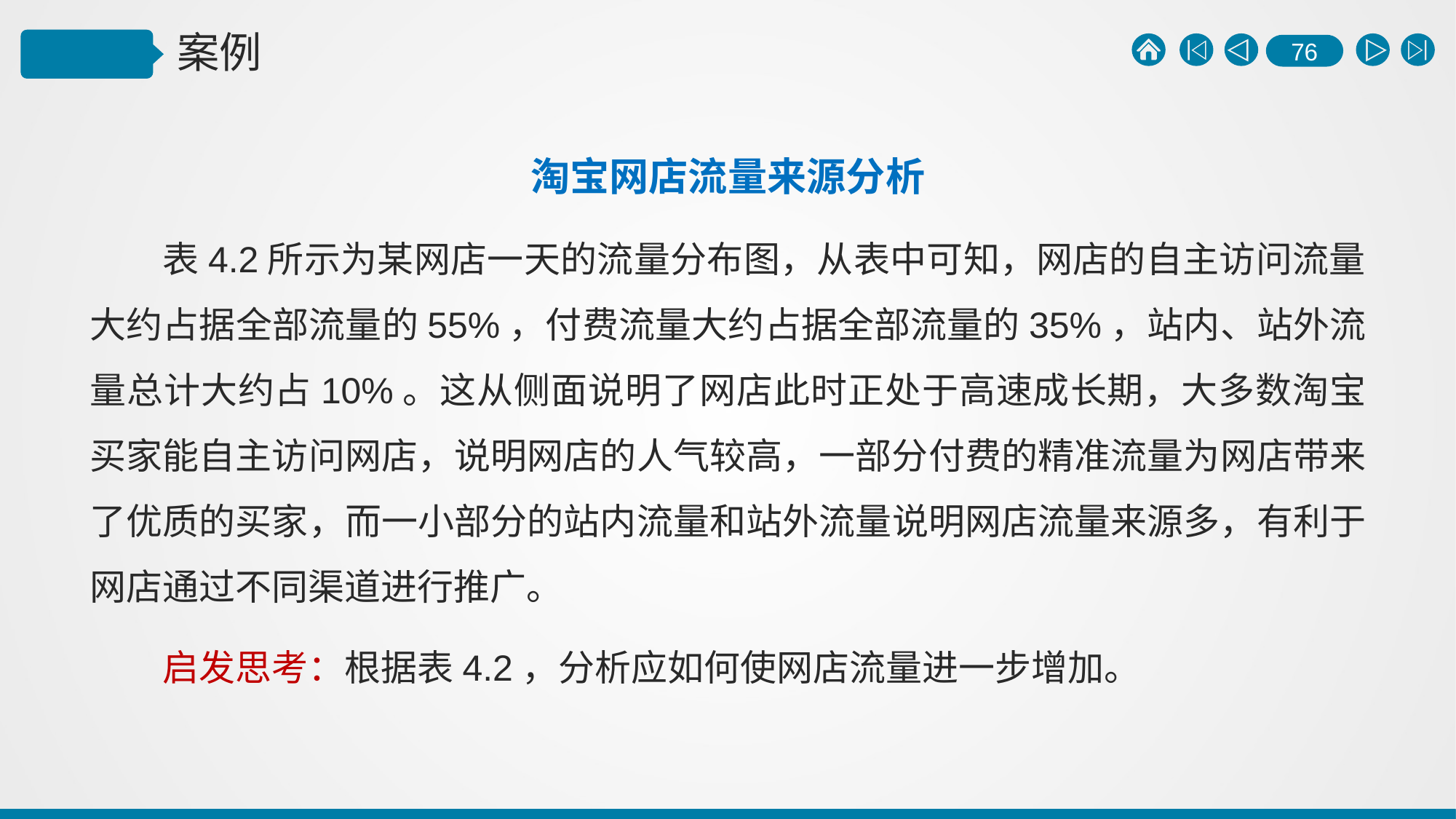

淘宝网店流量来源分析
表4.2所示为某网店一天的流量分布图，从表中可知，网店的自主访问流量大约占据全部流量的55%，付费流量大约占据全部流量的35%，站内、站外流量总计大约占10%。这从侧面说明了网店此时正处于高速成长期，大多数淘宝买家能自主访问网店，说明网店的人气较高，一部分付费的精准流量为网店带来了优质的买家，而一小部分的站内流量和站外流量说明网店流量来源多，有利于网店通过不同渠道进行推广。
启发思考：根据表4.2，分析应如何使网店流量进一步增加。